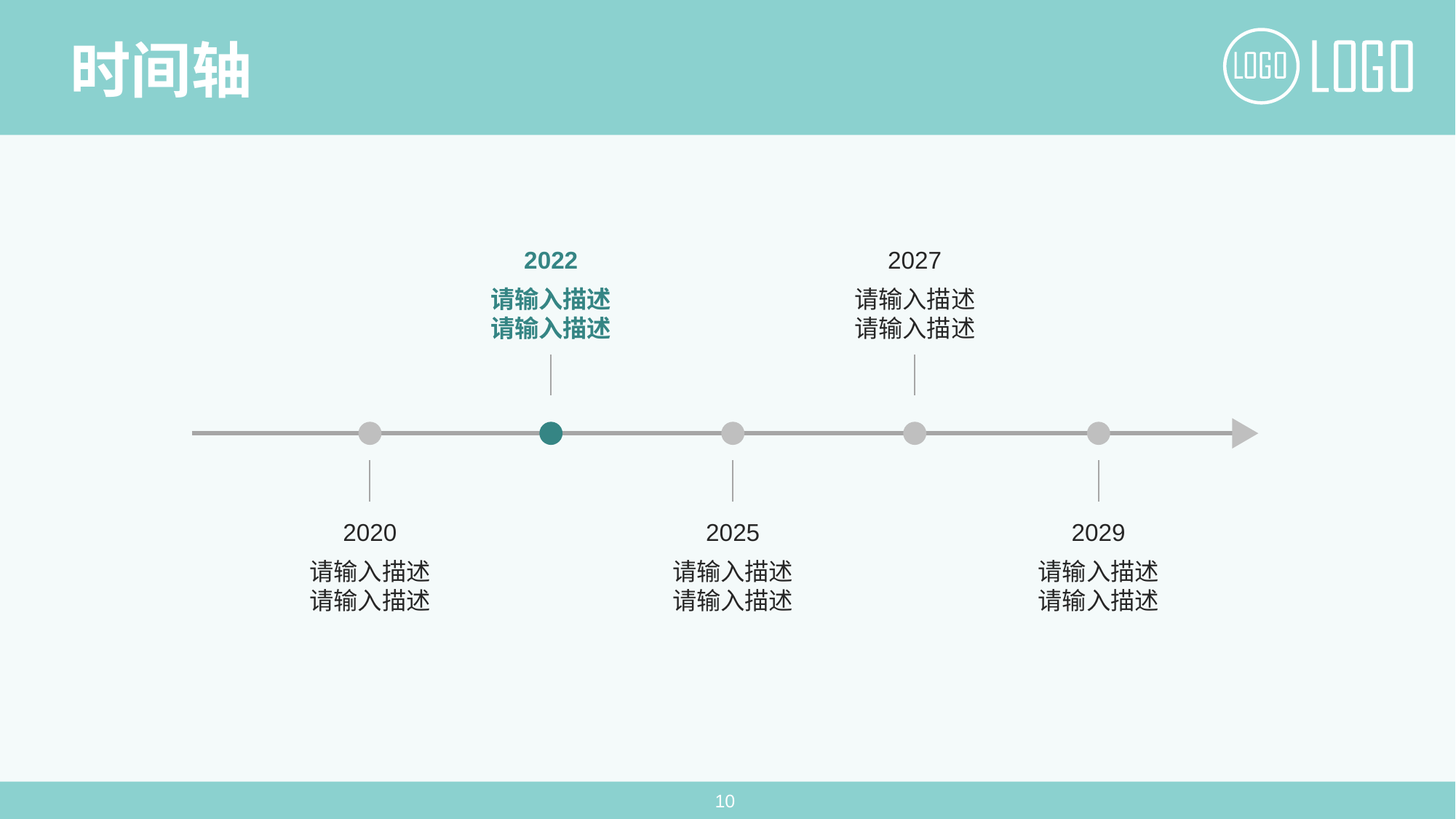

时间轴
2022
请输入描述
请输入描述
2027
请输入描述
请输入描述

2020
请输入描述
请输入描述
2025
请输入描述
请输入描述
2029
请输入描述
请输入描述
10